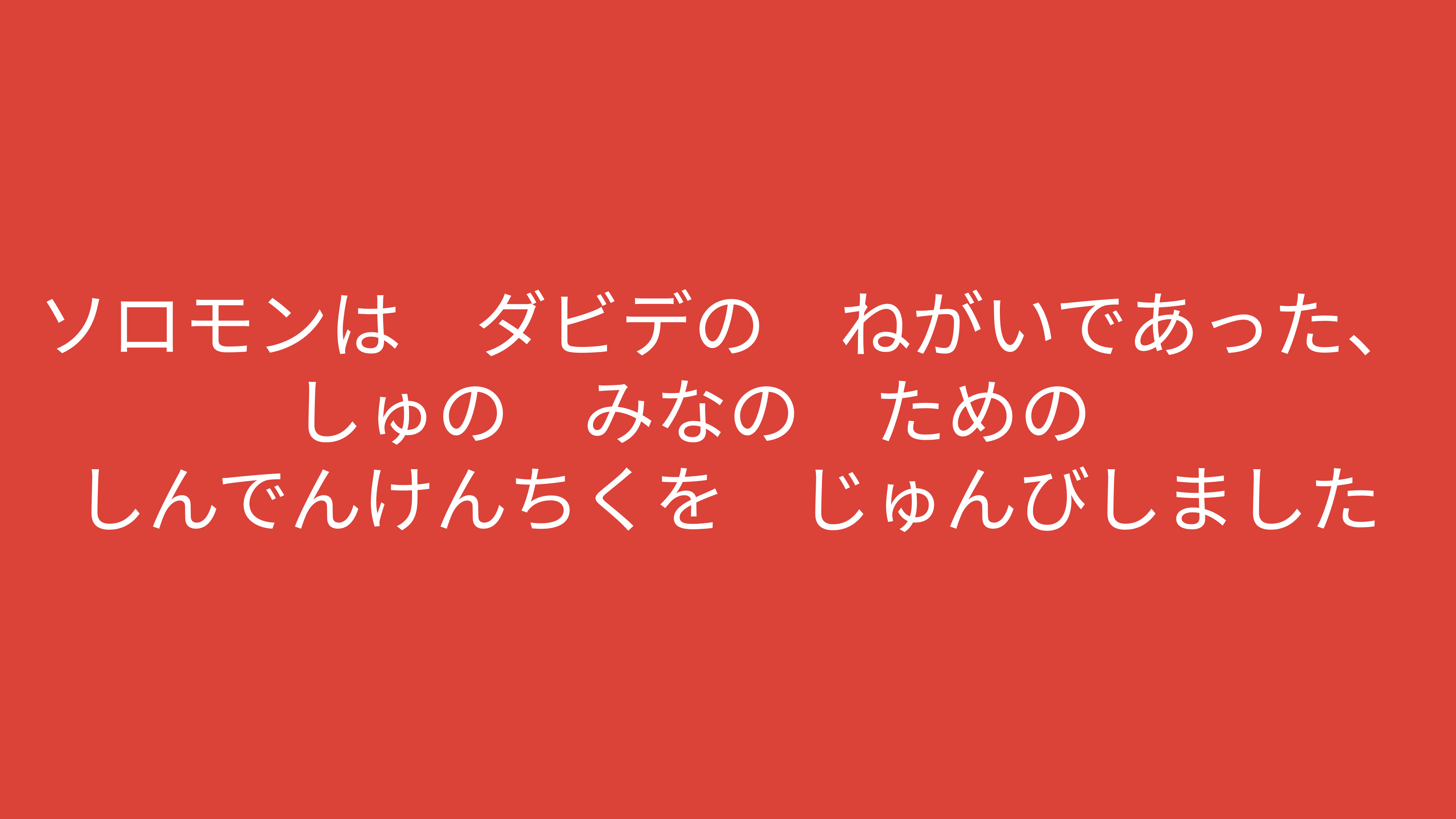

ソロモンは　ダビデの　ねがいであった、
しゅの　みなの　ための
しんでんけんちくを　じゅんびしました